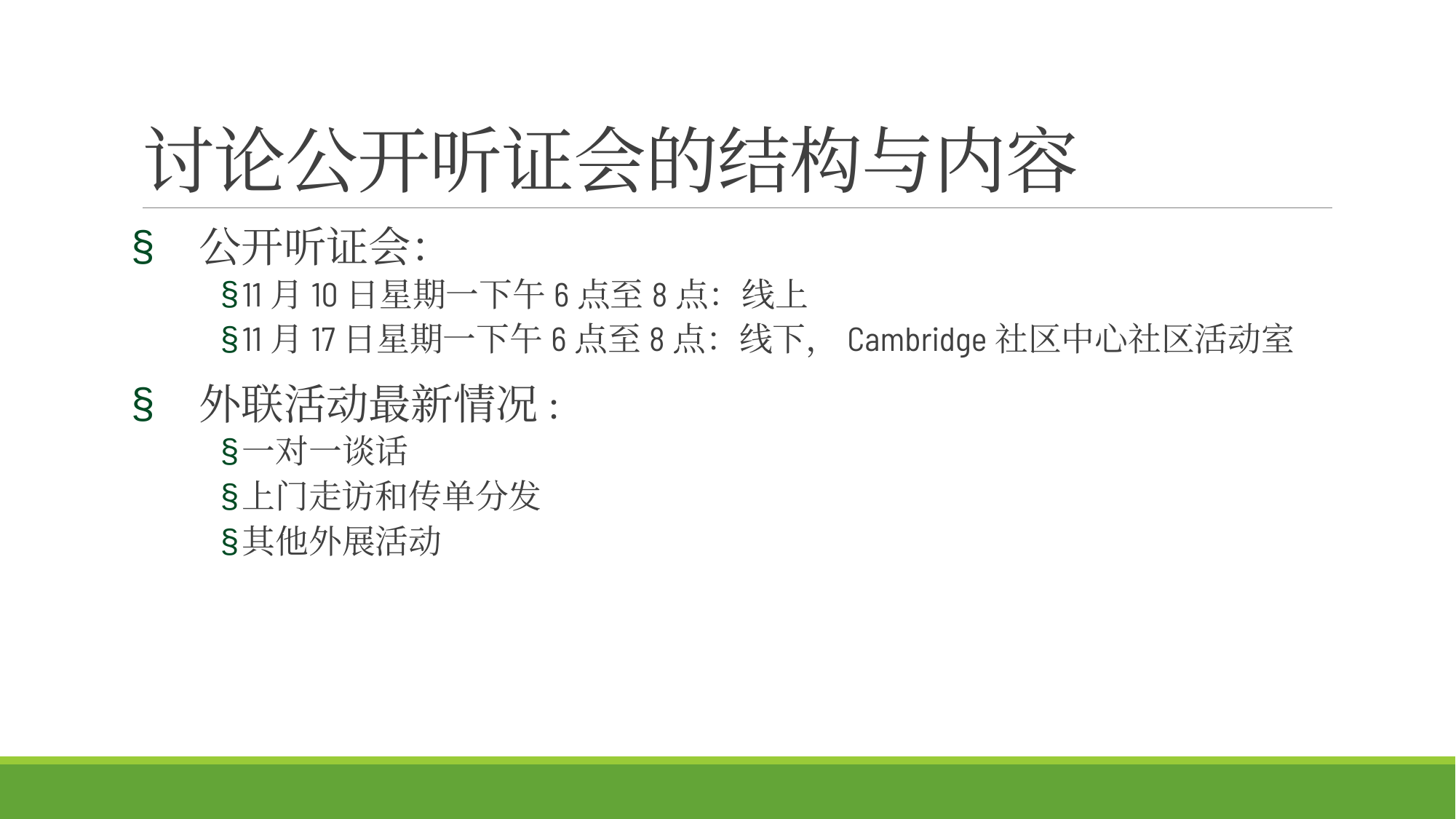

# 讨论公开听证会的结构与内容
公开听证会：
11月10日星期一下午6点至8点：线上
11月17日星期一下午6点至8点：线下，Cambridge社区中心社区活动室
外联活动最新情况:
一对一谈话
上门走访和传单分发
其他外展活动